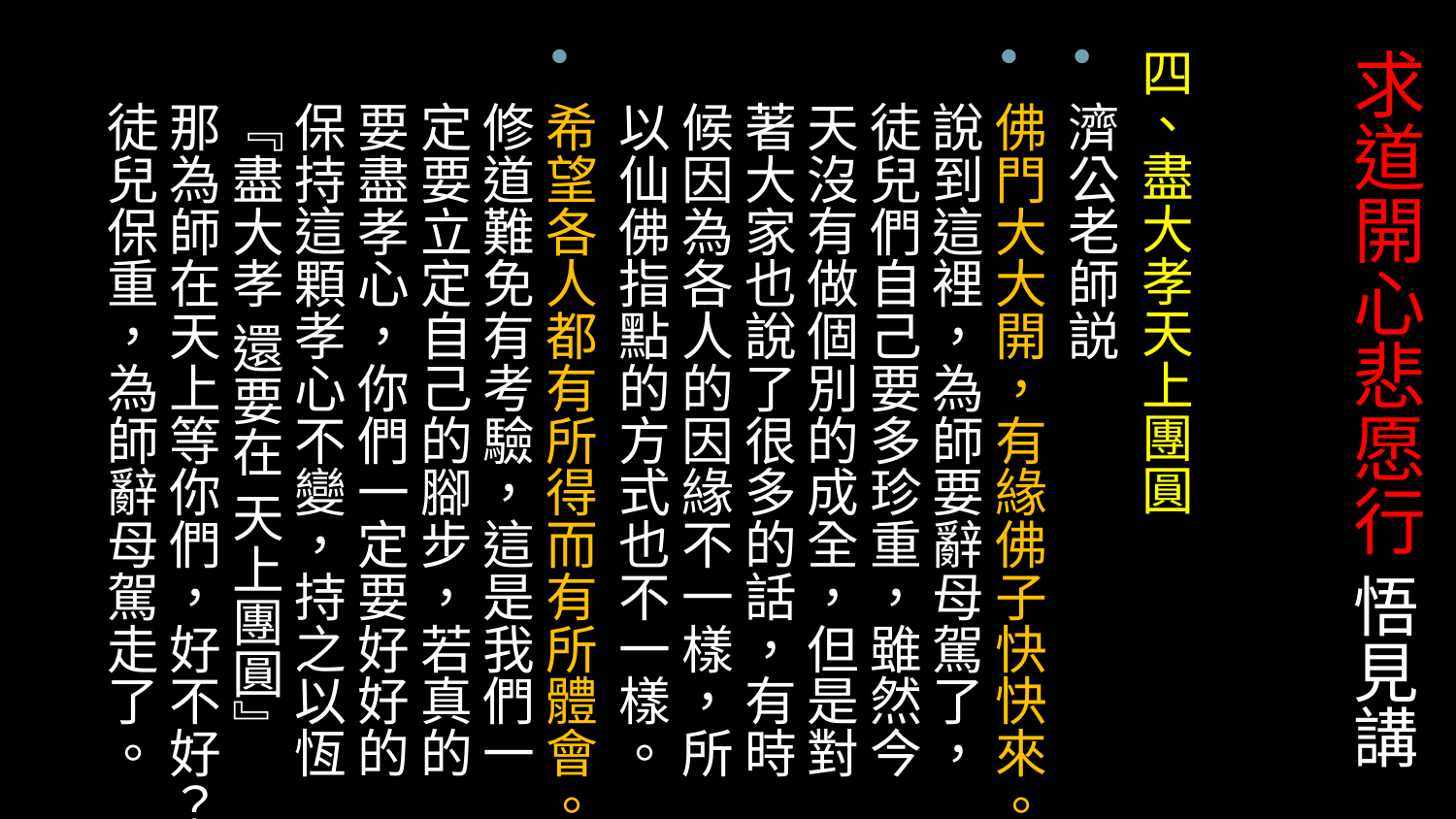

# 求道開心悲愿行 悟見講
四、盡大孝天上團圓
濟公老師説
佛門大大開，有緣佛子快快來。說到這裡，為師要辭母駕了，徒兒們自己要多珍重，雖然今天沒有做個別的成全，但是對著大家也說了很多的話，有時候因為各人的因緣不一樣，所以仙佛指點的方式也不一樣。
希望各人都有所得而有所體會。修道難免有考驗，這是我們一定要立定自己的腳步，若真的要盡孝心，你們一定要好好的保持這顆孝心不變，持之以恆『盡大孝 還要在 天上團圓』那為師在天上等你們，好不好？徒兒保重，為師辭母駕走了。